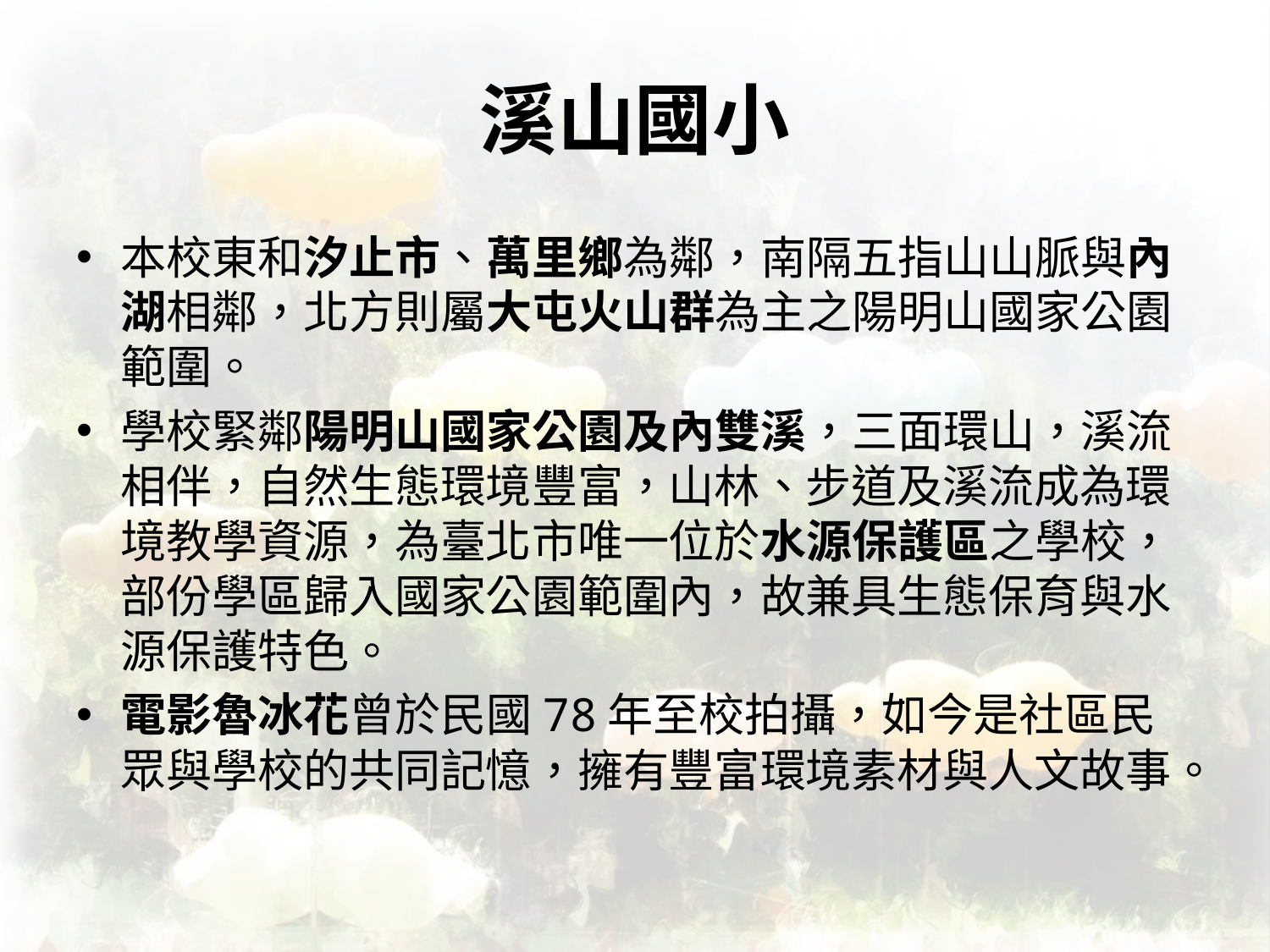

# 溪山國小
本校東和汐止市、萬里鄉為鄰，南隔五指山山脈與內湖相鄰，北方則屬大屯火山群為主之陽明山國家公園範圍。
學校緊鄰陽明山國家公園及內雙溪，三面環山，溪流相伴，自然生態環境豐富，山林、步道及溪流成為環境教學資源，為臺北市唯一位於水源保護區之學校，部份學區歸入國家公園範圍內，故兼具生態保育與水源保護特色。
電影魯冰花曾於民國78年至校拍攝，如今是社區民眾與學校的共同記憶，擁有豐富環境素材與人文故事。